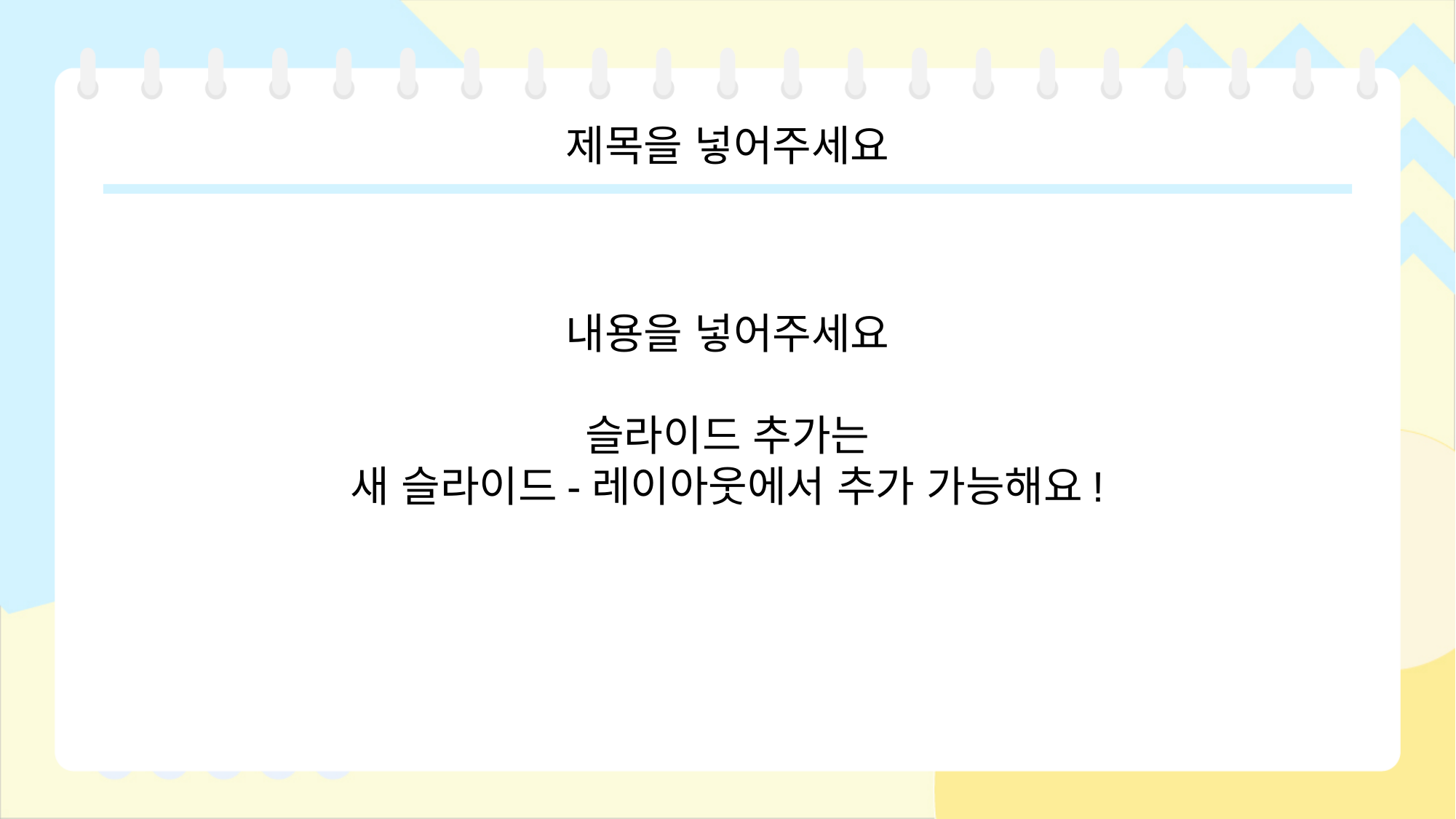

제목을 넣어주세요
내용을 넣어주세요

슬라이드 추가는
새 슬라이드-레이아웃에서 추가 가능해요!